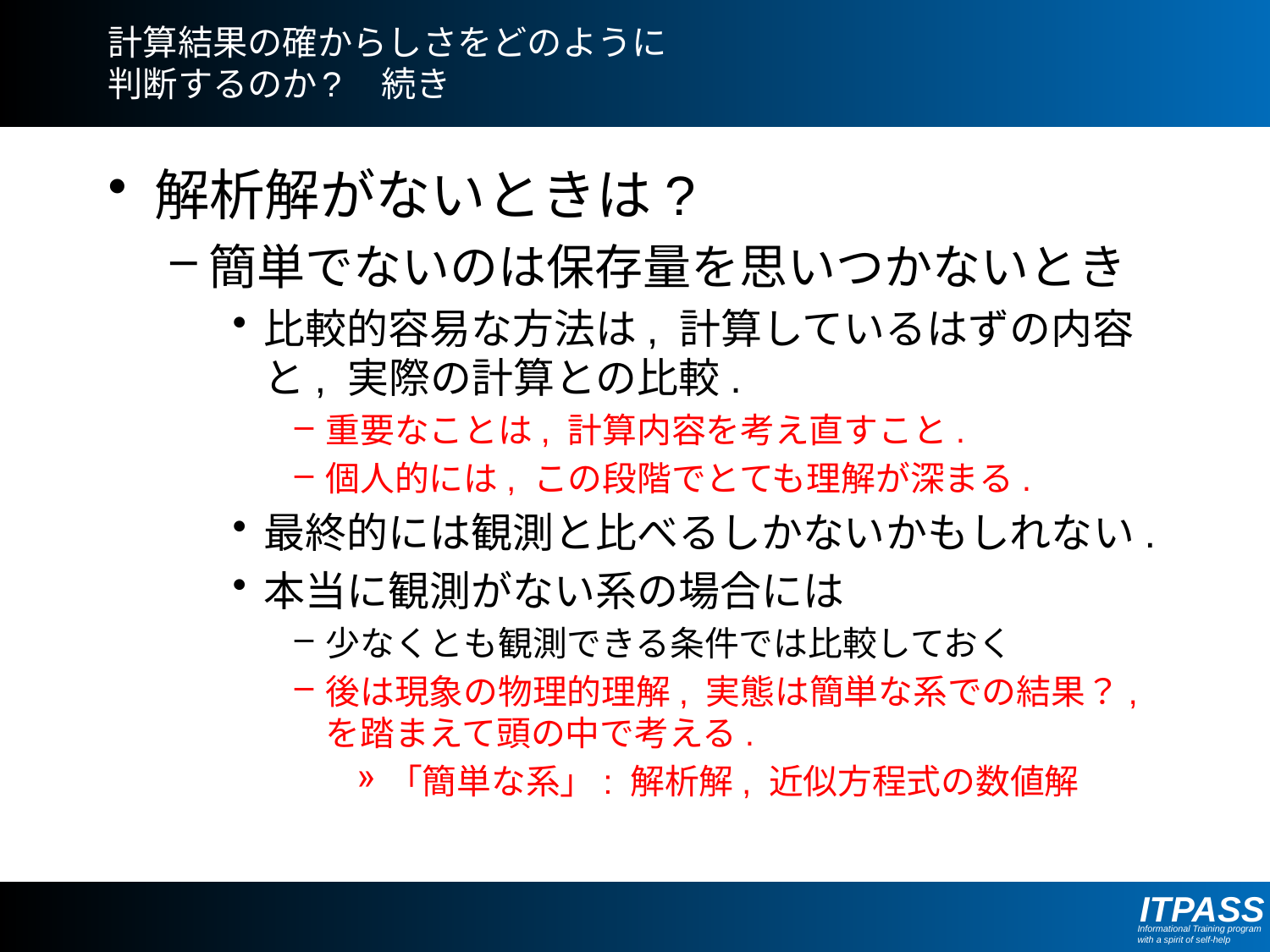

# 計算結果の確からしさをどのように 判断するのか?　続き
解析解がないときは?
簡単でないのは保存量を思いつかないとき
比較的容易な方法は, 計算しているはずの内容と, 実際の計算との比較.
重要なことは, 計算内容を考え直すこと.
個人的には, この段階でとても理解が深まる.
最終的には観測と比べるしかないかもしれない.
本当に観測がない系の場合には
少なくとも観測できる条件では比較しておく
後は現象の物理的理解, 実態は簡単な系での結果？, を踏まえて頭の中で考える.
「簡単な系」: 解析解, 近似方程式の数値解